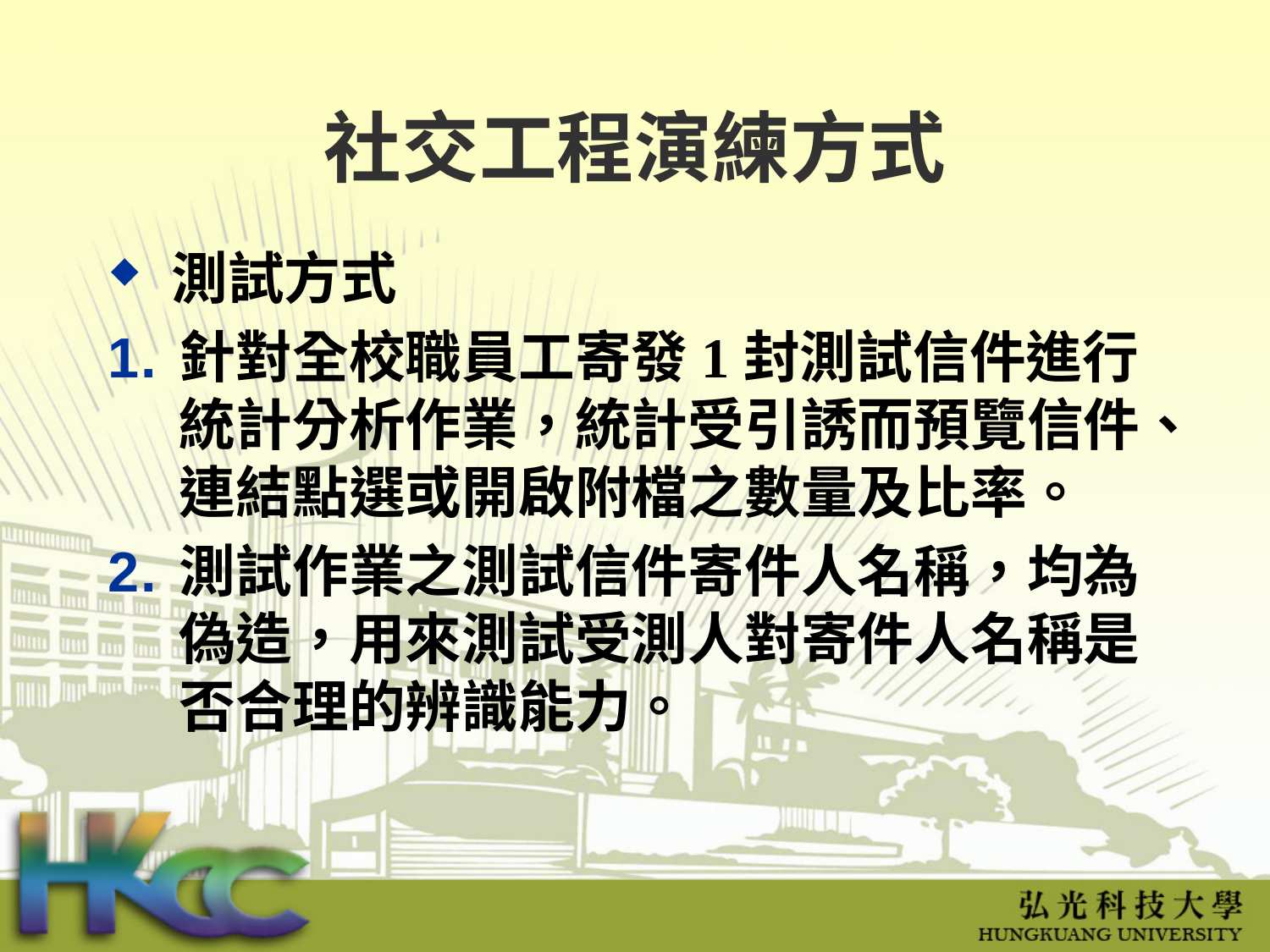

# 社交工程演練方式
測試方式
針對全校職員工寄發1封測試信件進行統計分析作業，統計受引誘而預覽信件、連結點選或開啟附檔之數量及比率。
測試作業之測試信件寄件人名稱，均為偽造，用來測試受測人對寄件人名稱是否合理的辨識能力。